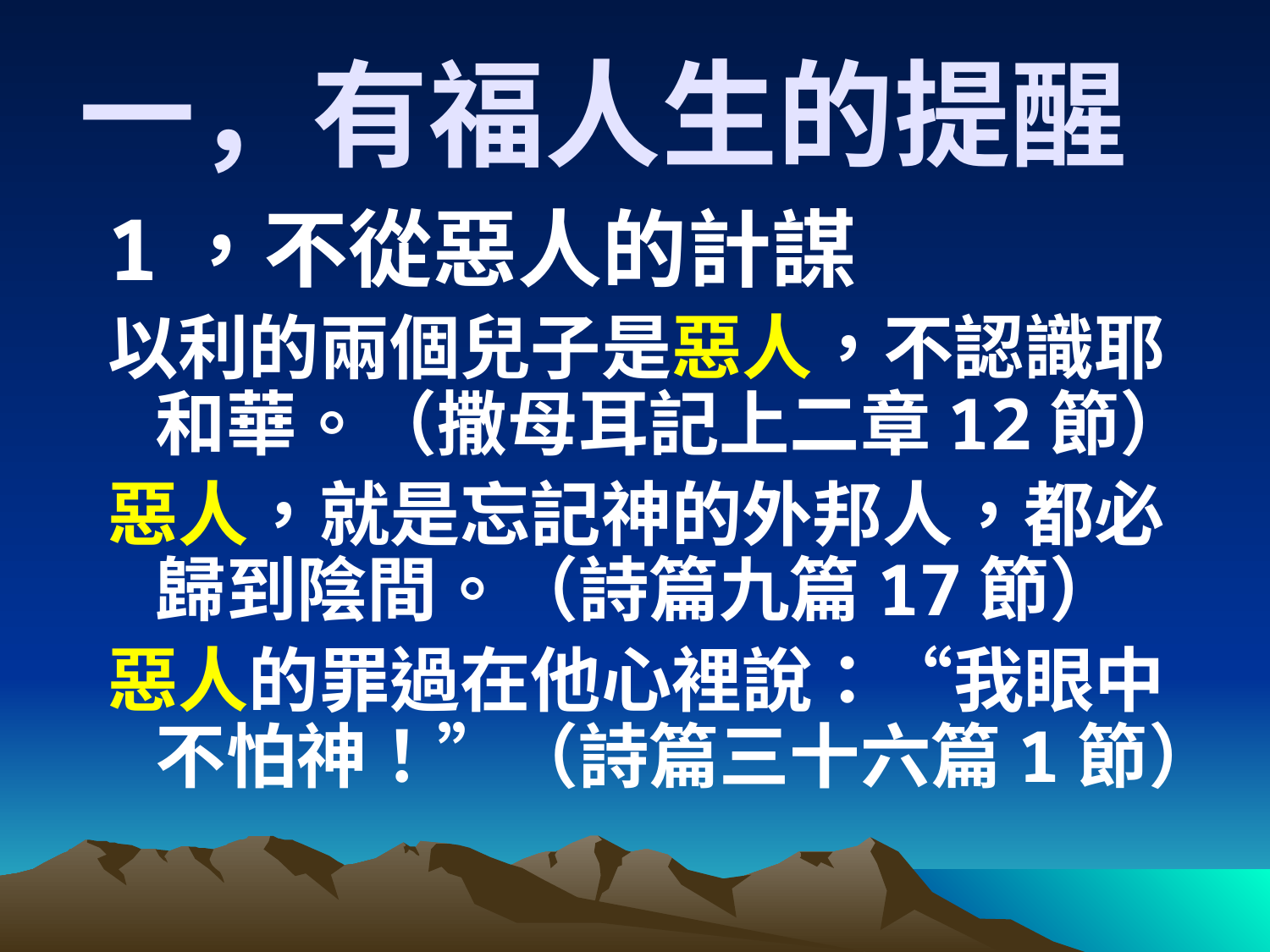

# 一，有福人生的提醒
1，不從惡人的計謀
以利的兩個兒子是惡人，不認識耶和華。（撒母耳記上二章12節）
惡人，就是忘記神的外邦人，都必歸到陰間。（詩篇九篇17節）
惡人的罪過在他心裡說：“我眼中不怕神！”（詩篇三十六篇1節）